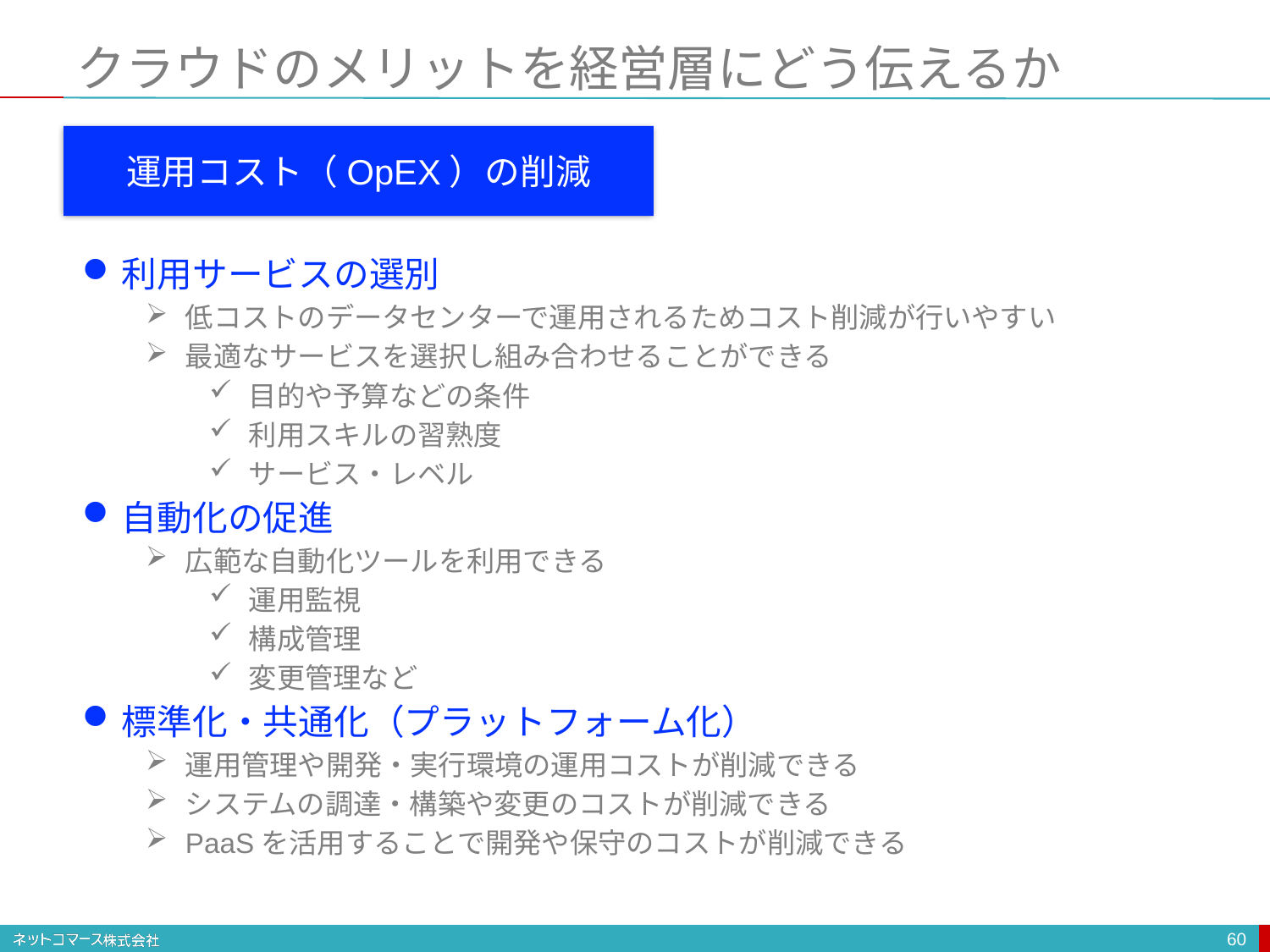

# クラウドのメリットを経営層にどう伝えるか
運用コスト（OpEX）の削減
利用サービスの選別
低コストのデータセンターで運用されるためコスト削減が行いやすい
最適なサービスを選択し組み合わせることができる
目的や予算などの条件
利用スキルの習熟度
サービス・レベル
自動化の促進
広範な自動化ツールを利用できる
運用監視
構成管理
変更管理など
標準化・共通化（プラットフォーム化）
運用管理や開発・実行環境の運用コストが削減できる
システムの調達・構築や変更のコストが削減できる
PaaSを活用することで開発や保守のコストが削減できる
60